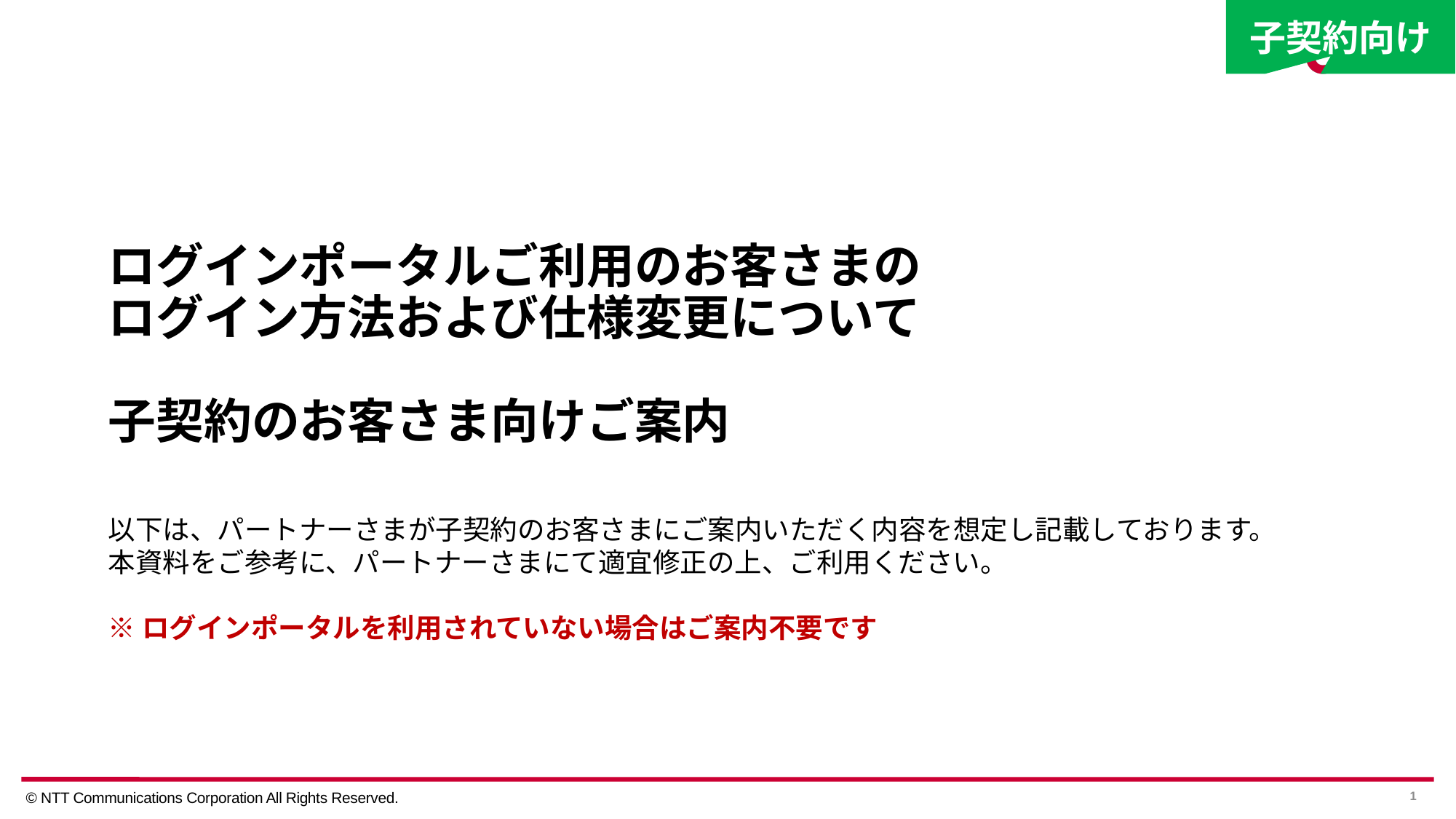

子契約向け
# ログインポータルご利用のお客さまの ログイン方法および仕様変更について 子契約のお客さま向けご案内
以下は、パートナーさまが子契約のお客さまにご案内いただく内容を想定し記載しております。
本資料をご参考に、パートナーさまにて適宜修正の上、ご利用ください。

※ログインポータルを利用されていない場合はご案内不要です